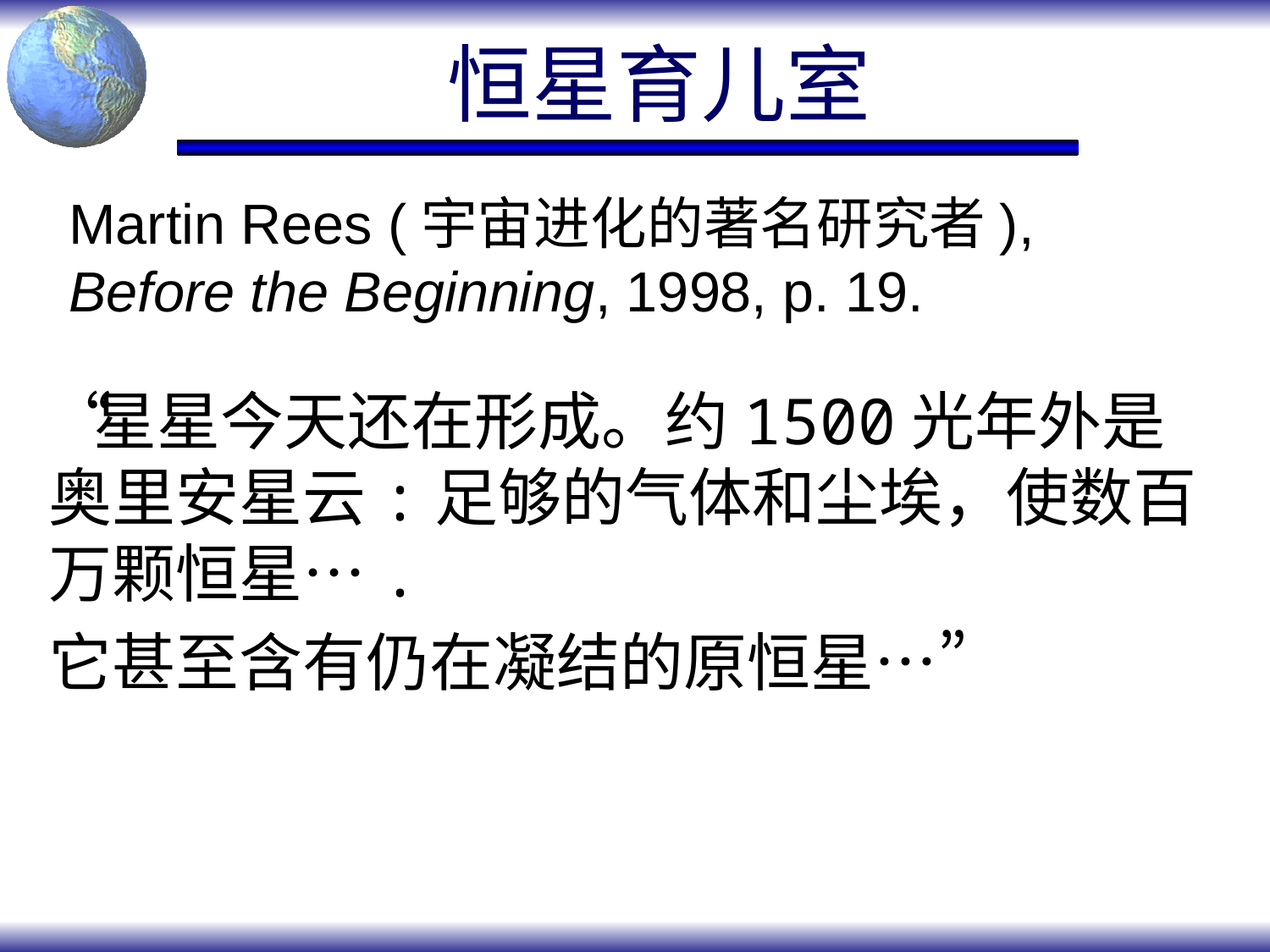

# 恒星育儿室
Martin Rees (宇宙进化的著名研究者), Before the Beginning, 1998, p. 19.
“星星今天还在形成。约1500光年外是奥里安星云:足够的气体和尘埃，使数百万颗恒星….
它甚至含有仍在凝结的原恒星…”